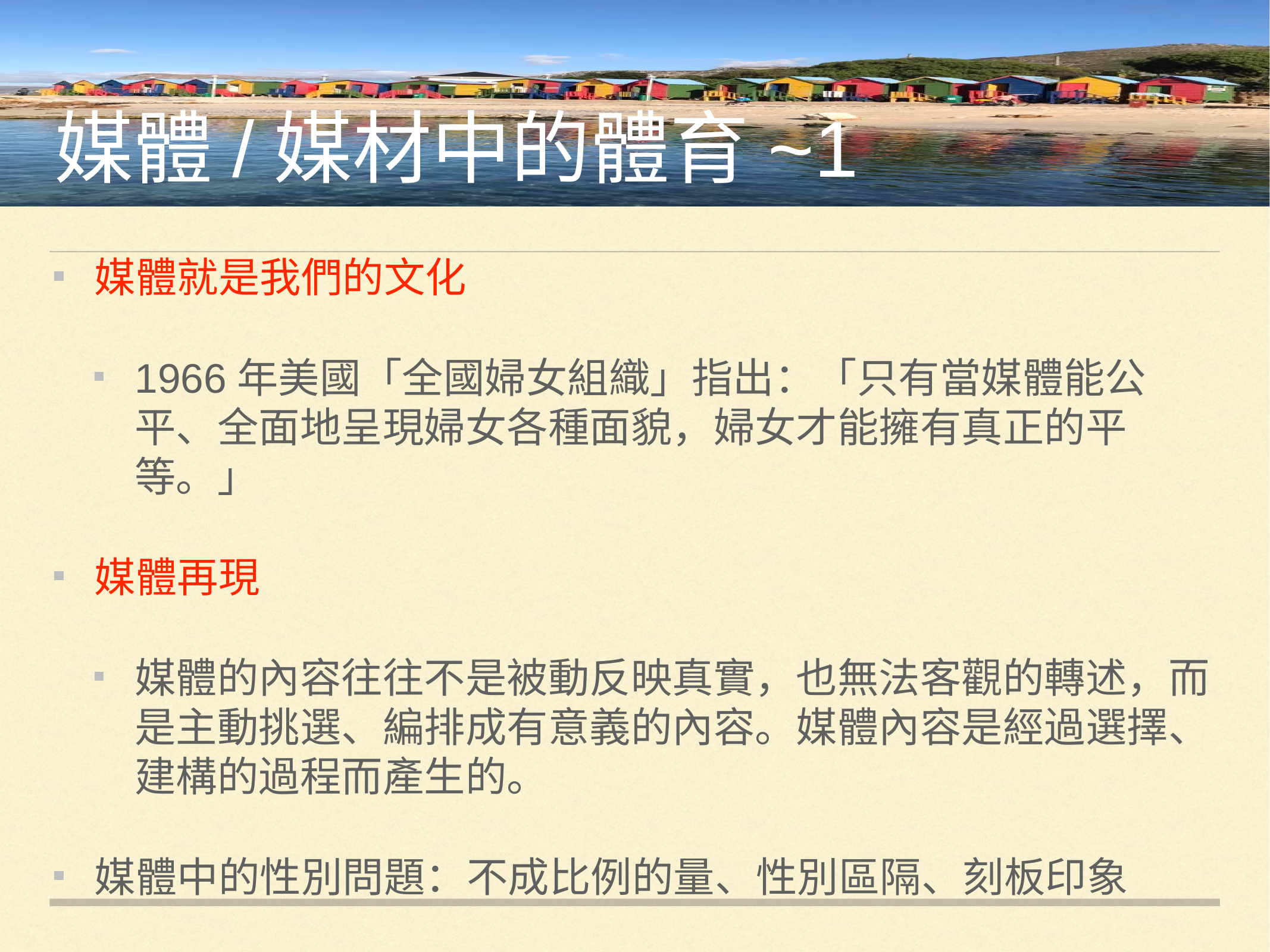

# 媒體/媒材中的體育~1
媒體就是我們的文化
1966年美國「全國婦女組織」指出：「只有當媒體能公平、全面地呈現婦女各種面貌，婦女才能擁有真正的平等。」
媒體再現
媒體的內容往往不是被動反映真實，也無法客觀的轉述，而是主動挑選、編排成有意義的內容。媒體內容是經過選擇、建構的過程而產生的。
媒體中的性別問題：不成比例的量、性別區隔、刻板印象